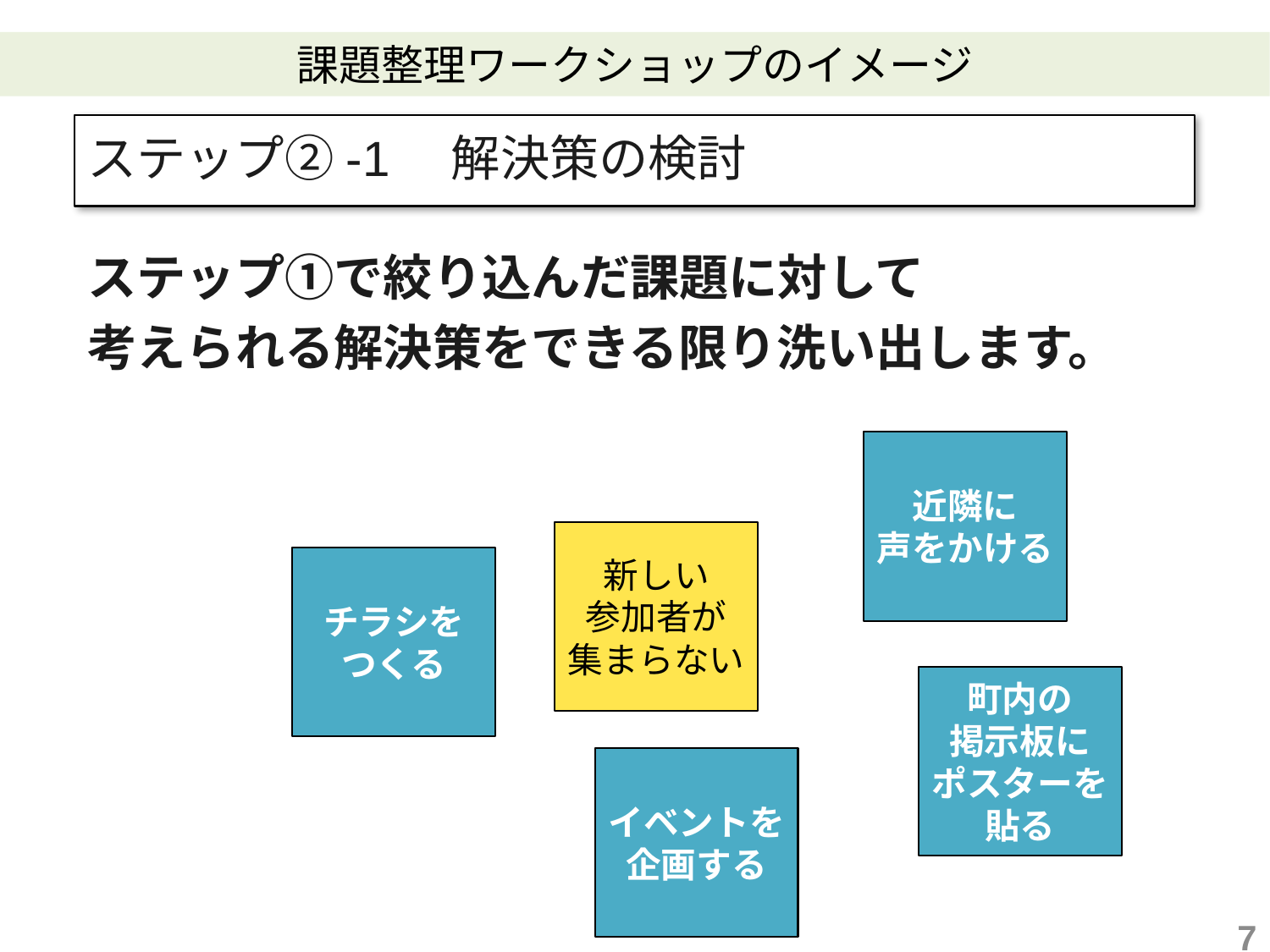

# 課題整理ワークショップのイメージ
ステップ②-1　解決策の検討
ステップ①で絞り込んだ課題に対して
考えられる解決策をできる限り洗い出します。
近隣に
声をかける
新しい
参加者が
集まらない
チラシを
つくる
町内の
掲示板に
ポスターを
貼る
イベントを
企画する
7